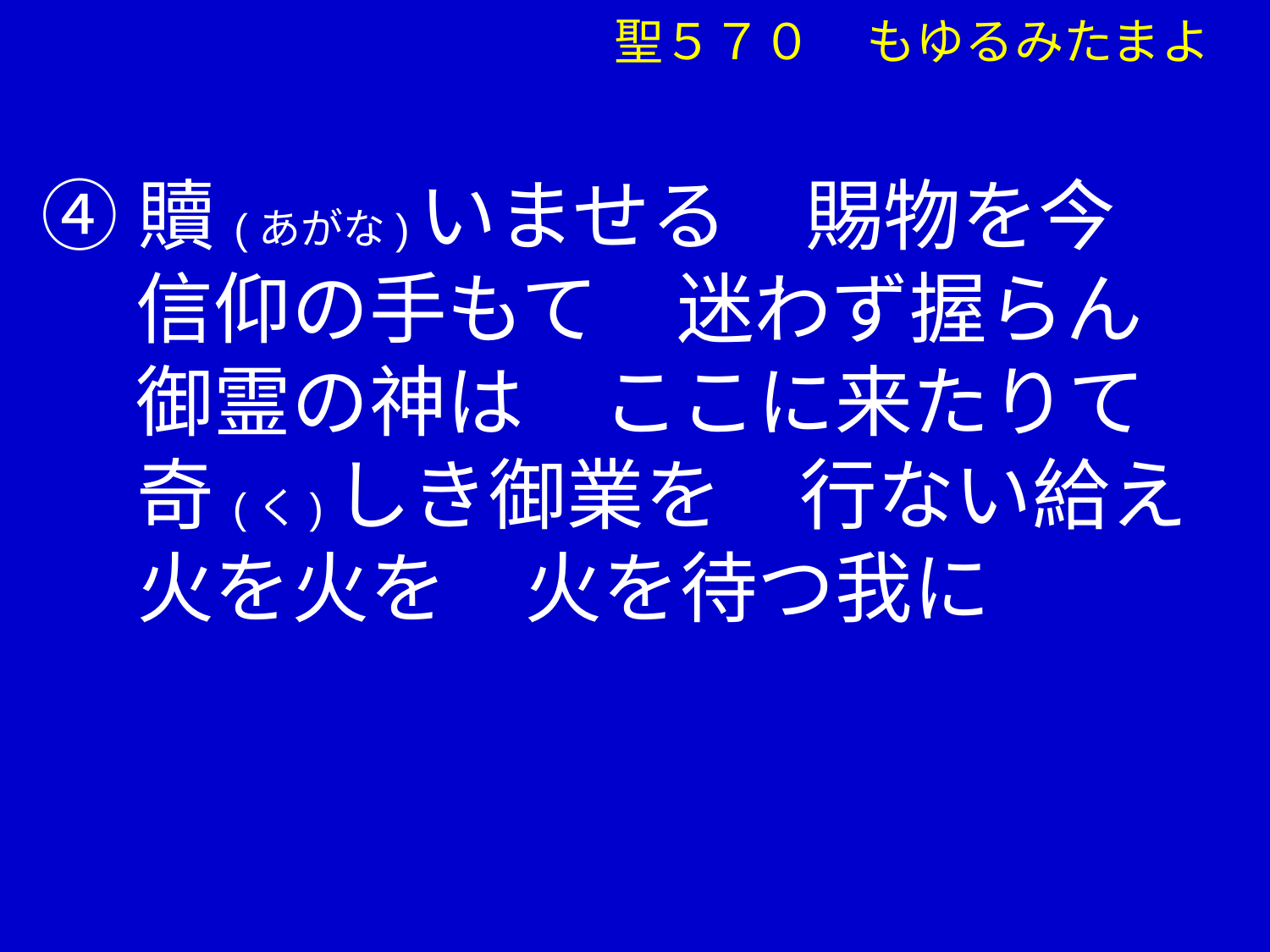

聖５７０     もゆるみたまよ
④贖(あがな)いませる　賜物を今
　 信仰の手もて　迷わず握らん
　 御霊の神は　ここに来たりて
　 奇(く)しき御業を　行ない給え
　 火を火を　火を待つ我に